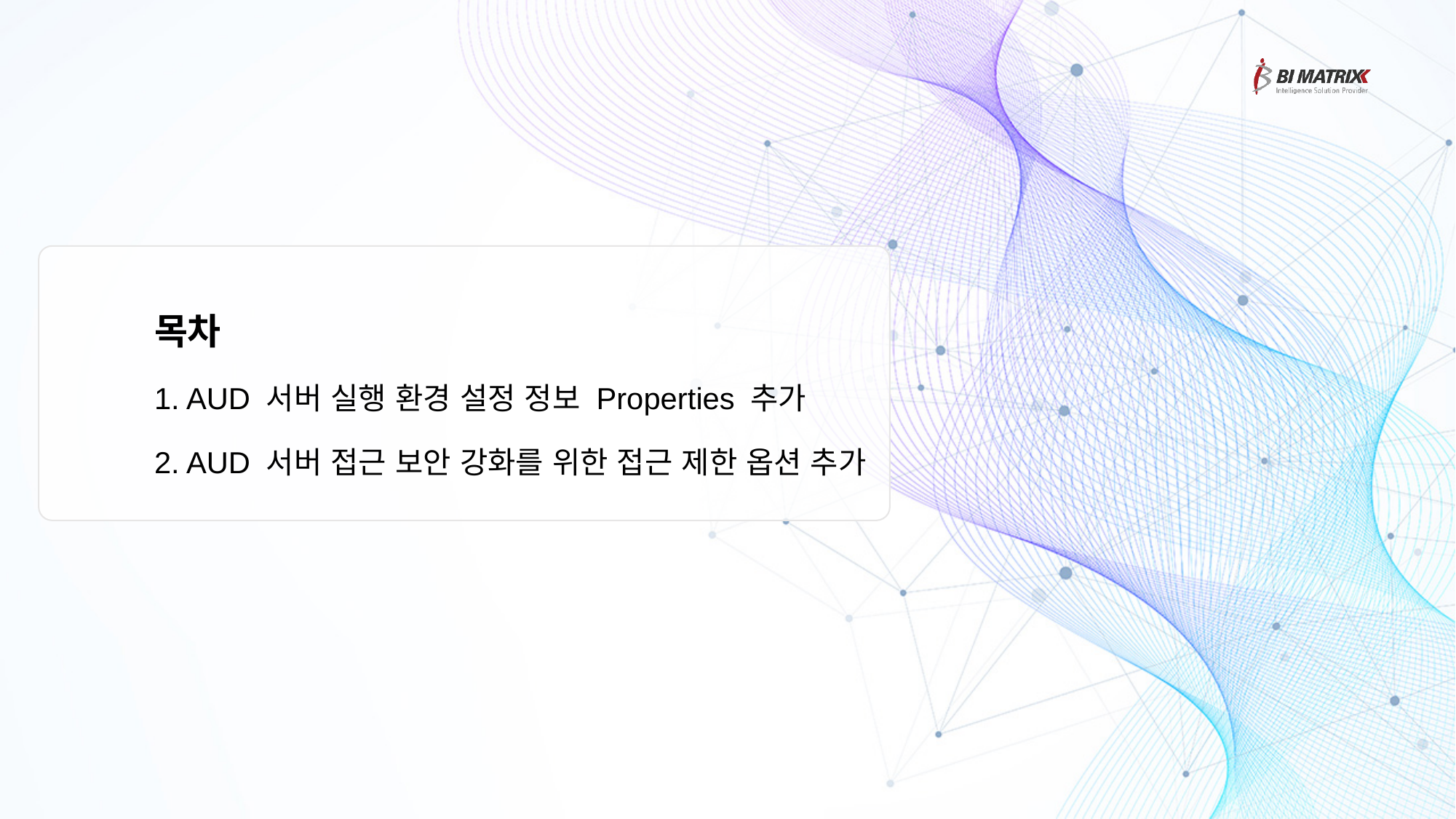

목차
1. AUD 서버 실행 환경 설정 정보 Properties 추가
2. AUD 서버 접근 보안 강화를 위한 접근 제한 옵션 추가